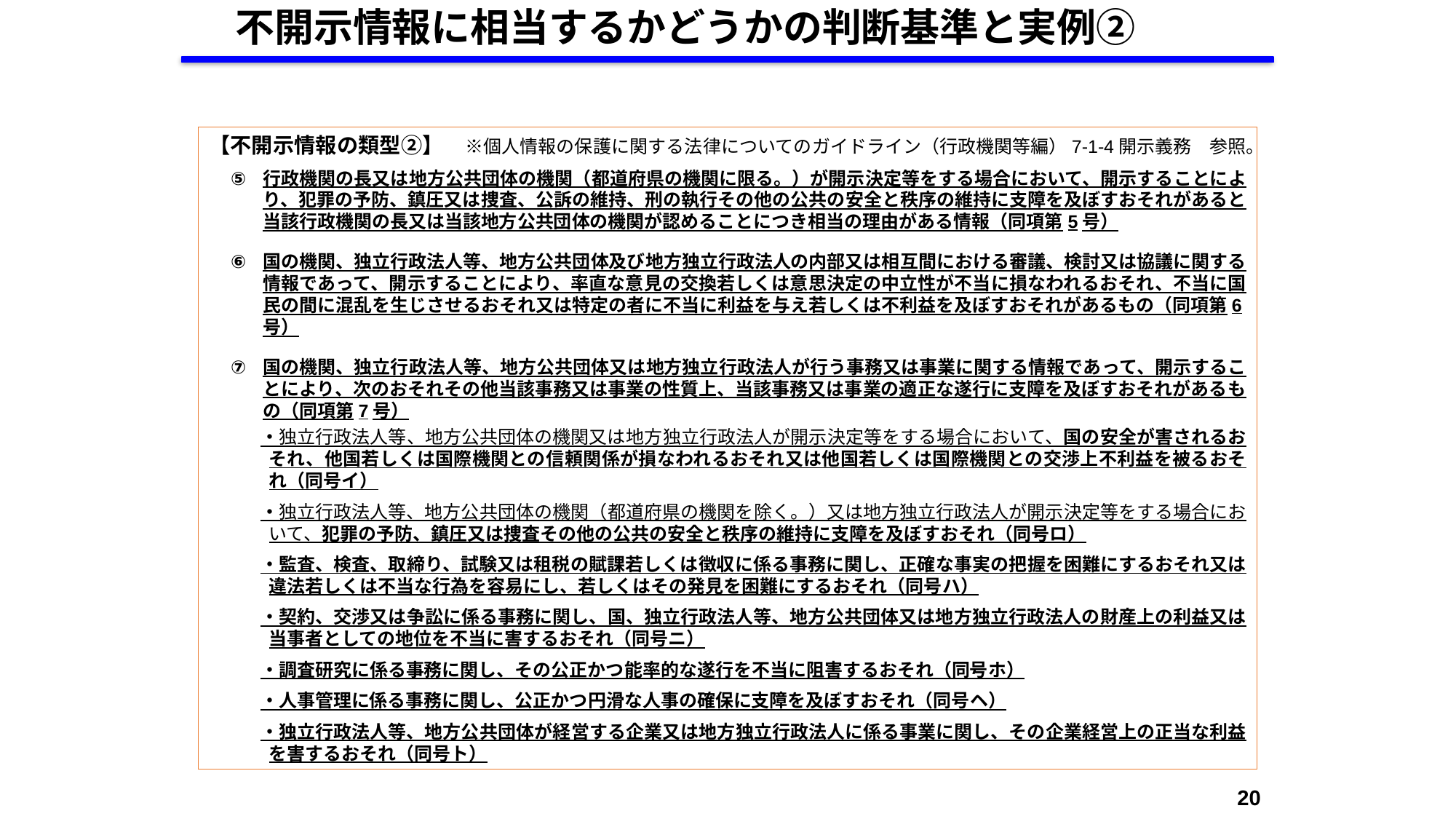

不開示情報に相当するかどうかの判断基準と実例②

【不開示情報の類型②】　※個人情報の保護に関する法律についてのガイドライン（行政機関等編）7-1-4開示義務　参照。
行政機関の長又は地方公共団体の機関（都道府県の機関に限る。）が開示決定等をする場合において、開示することにより、犯罪の予防、鎮圧又は捜査、公訴の維持、刑の執行その他の公共の安全と秩序の維持に支障を及ぼすおそれがあると当該行政機関の長又は当該地方公共団体の機関が認めることにつき相当の理由がある情報（同項第5号）
国の機関、独立行政法人等、地方公共団体及び地方独立行政法人の内部又は相互間における審議、検討又は協議に関する情報であって、開示することにより、率直な意見の交換若しくは意思決定の中立性が不当に損なわれるおそれ、不当に国民の間に混乱を生じさせるおそれ又は特定の者に不当に利益を与え若しくは不利益を及ぼすおそれがあるもの（同項第6号）
国の機関、独立行政法人等、地方公共団体又は地方独立行政法人が行う事務又は事業に関する情報であって、開示することにより、次のおそれその他当該事務又は事業の性質上、当該事務又は事業の適正な遂行に支障を及ぼすおそれがあるもの（同項第7号）
・独立行政法人等、地方公共団体の機関又は地方独立行政法人が開示決定等をする場合において、国の安全が害されるおそれ、他国若しくは国際機関との信頼関係が損なわれるおそれ又は他国若しくは国際機関との交渉上不利益を被るおそれ（同号イ）
・独立行政法人等、地方公共団体の機関（都道府県の機関を除く。）又は地方独立行政法人が開示決定等をする場合において、犯罪の予防、鎮圧又は捜査その他の公共の安全と秩序の維持に支障を及ぼすおそれ（同号ロ）
・監査、検査、取締り、試験又は租税の賦課若しくは徴収に係る事務に関し、正確な事実の把握を困難にするおそれ又は違法若しくは不当な行為を容易にし、若しくはその発見を困難にするおそれ（同号ハ）
・契約、交渉又は争訟に係る事務に関し、国、独立行政法人等、地方公共団体又は地方独立行政法人の財産上の利益又は当事者としての地位を不当に害するおそれ（同号ニ）
・調査研究に係る事務に関し、その公正かつ能率的な遂行を不当に阻害するおそれ（同号ホ）
・人事管理に係る事務に関し、公正かつ円滑な人事の確保に支障を及ぼすおそれ（同号ヘ）
・独立行政法人等、地方公共団体が経営する企業又は地方独立行政法人に係る事業に関し、その企業経営上の正当な利益を害するおそれ（同号ト）
20